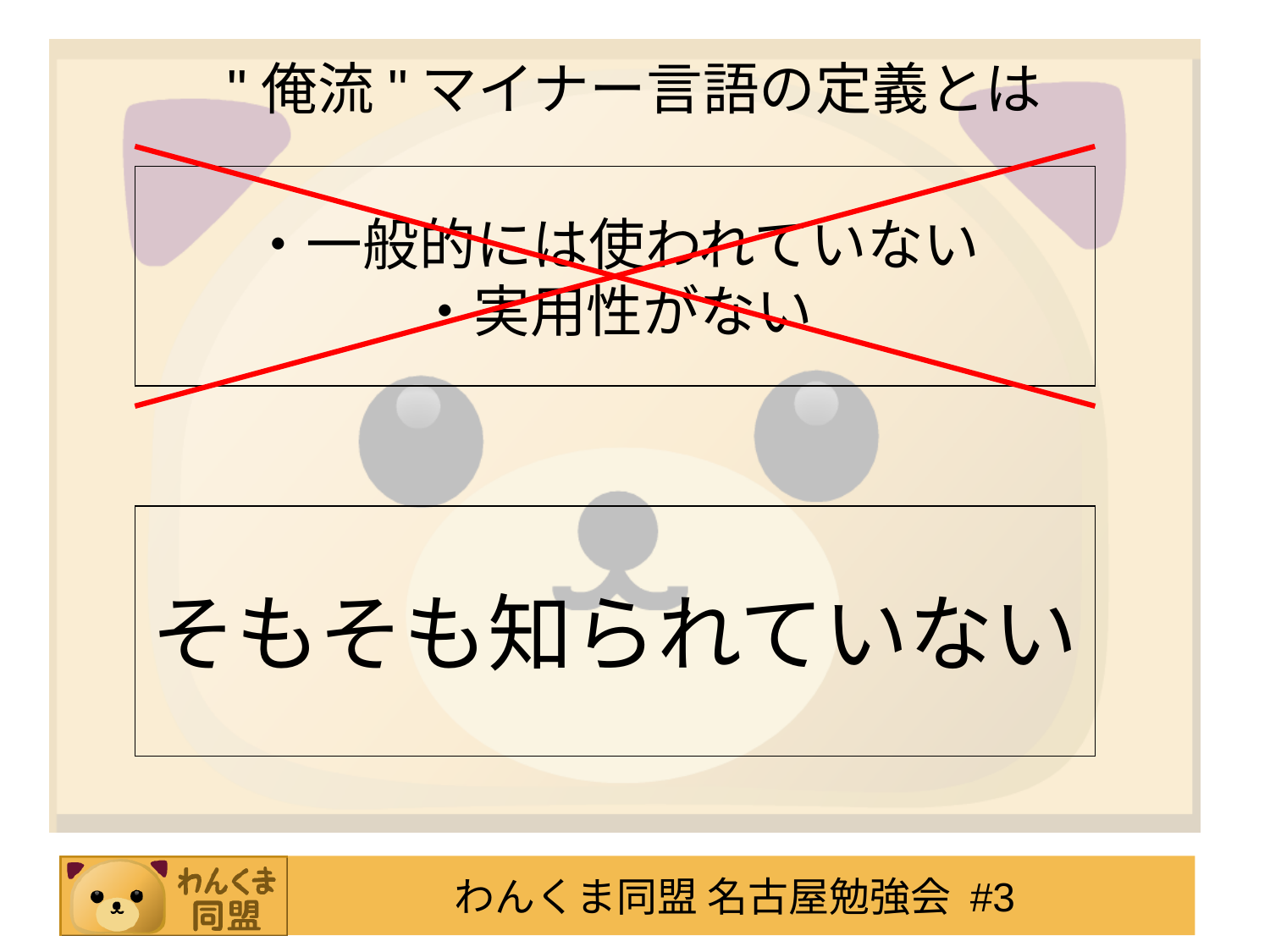

# "俺流"マイナー言語の定義とは

・一般的には使われていない
・実用性がない
そもそも知られていない